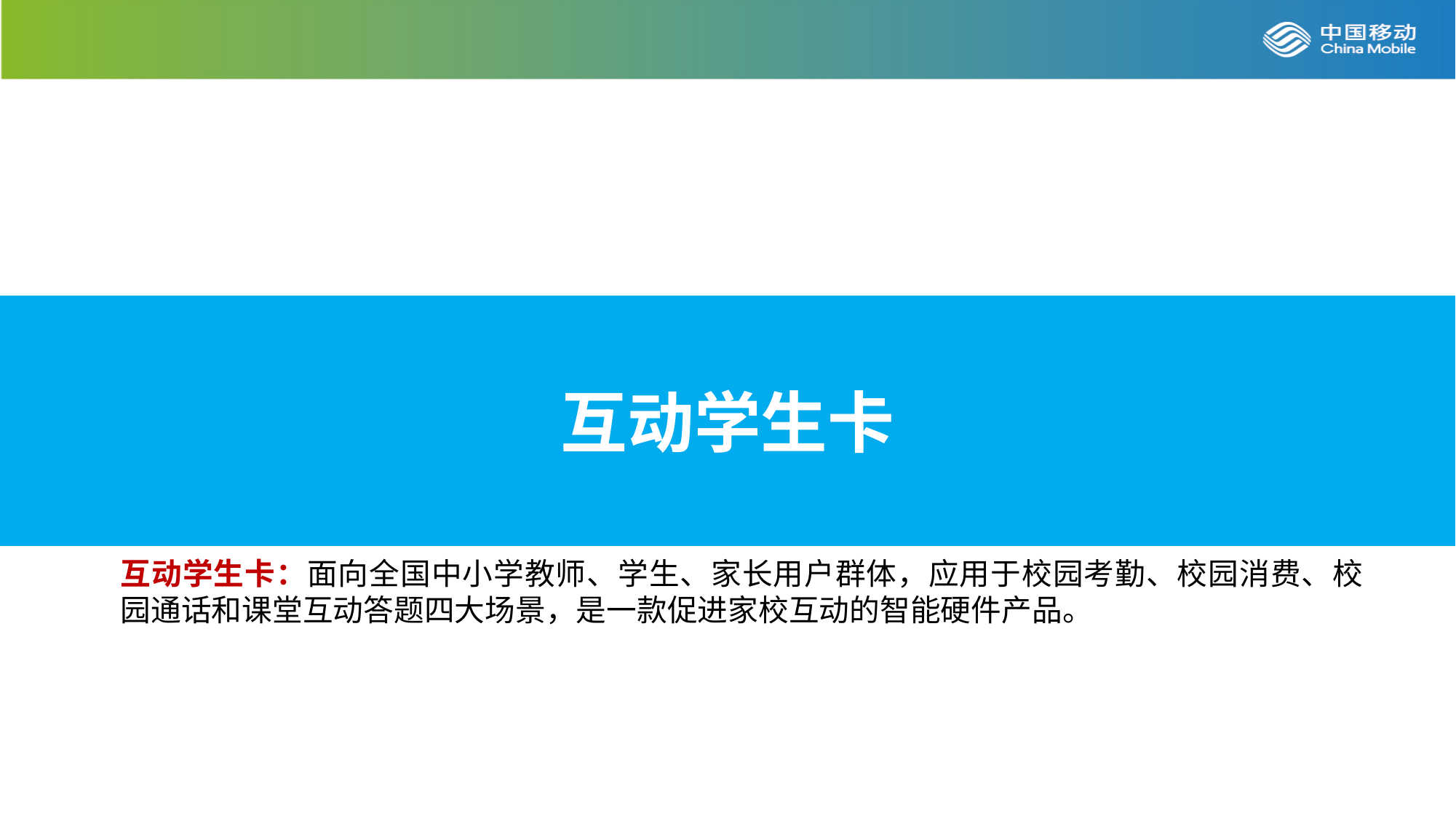

互动学生卡
互动学生卡：面向全国中小学教师、学生、家长用户群体，应用于校园考勤、校园消费、校园通话和课堂互动答题四大场景，是一款促进家校互动的智能硬件产品。